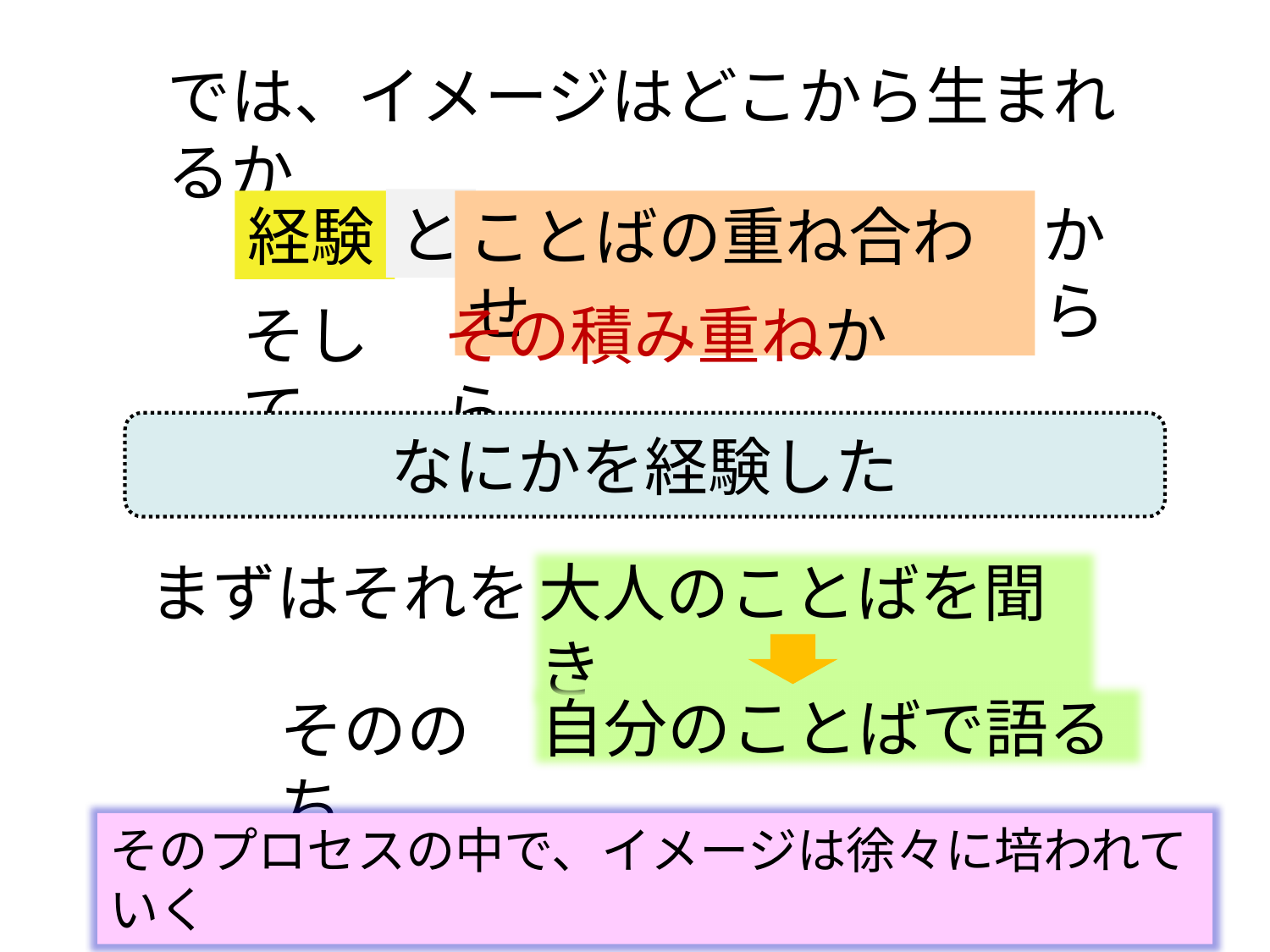

では、イメージはどこから生まれるか
から
と
ことばの重ね合わせ
経験
そして、
その積み重ねから
なにかを経験した
まずはそれを
大人のことばを聞き

自分のことばで語る
そののち
そのプロセスの中で、イメージは徐々に培われていく